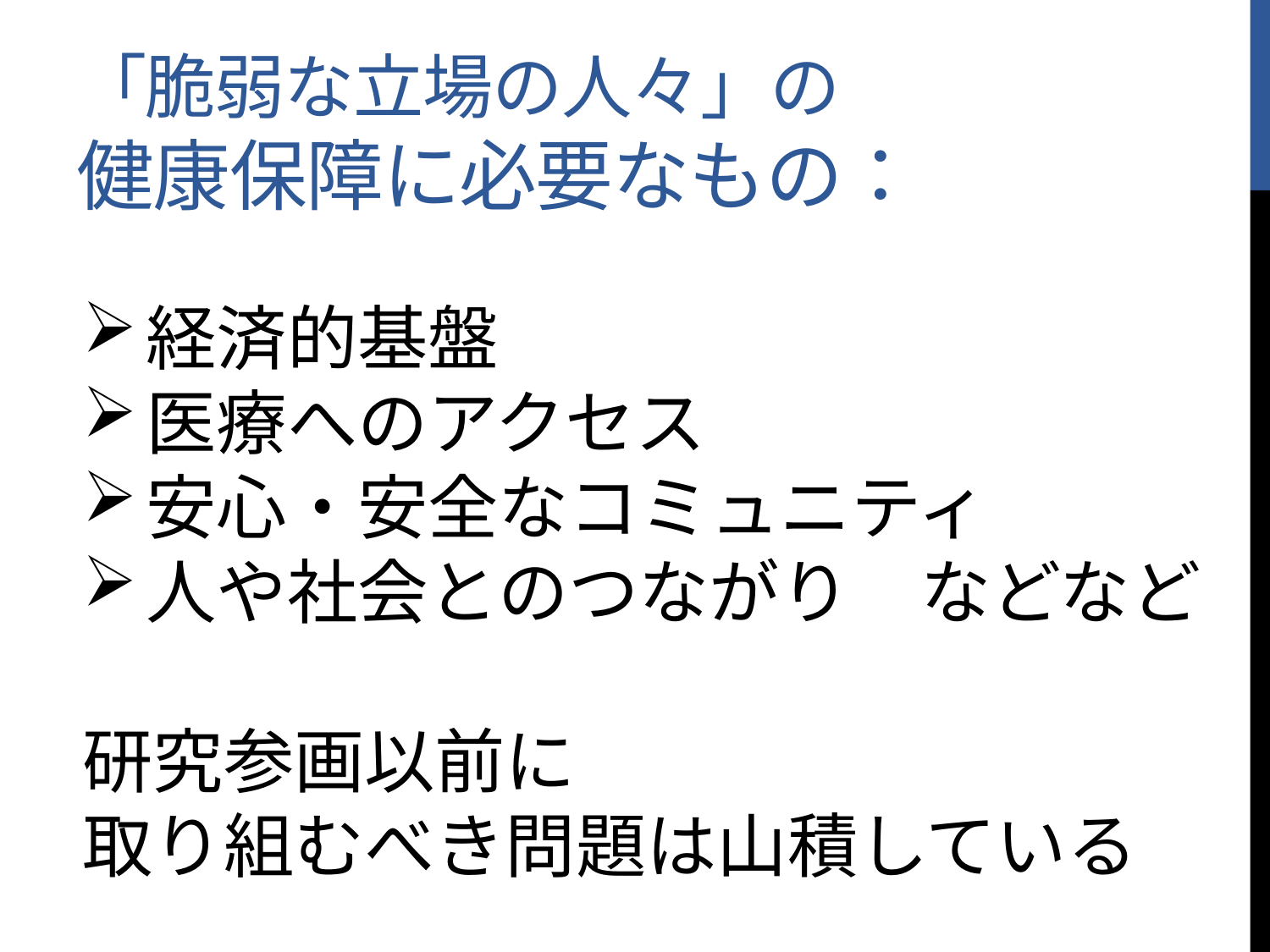

# 「脆弱な立場の人々」の 健康保障に必要なもの：

経済的基盤
医療へのアクセス
安心・安全なコミュニティ
人や社会とのつながり　などなど

研究参画以前に
取り組むべき問題は山積している